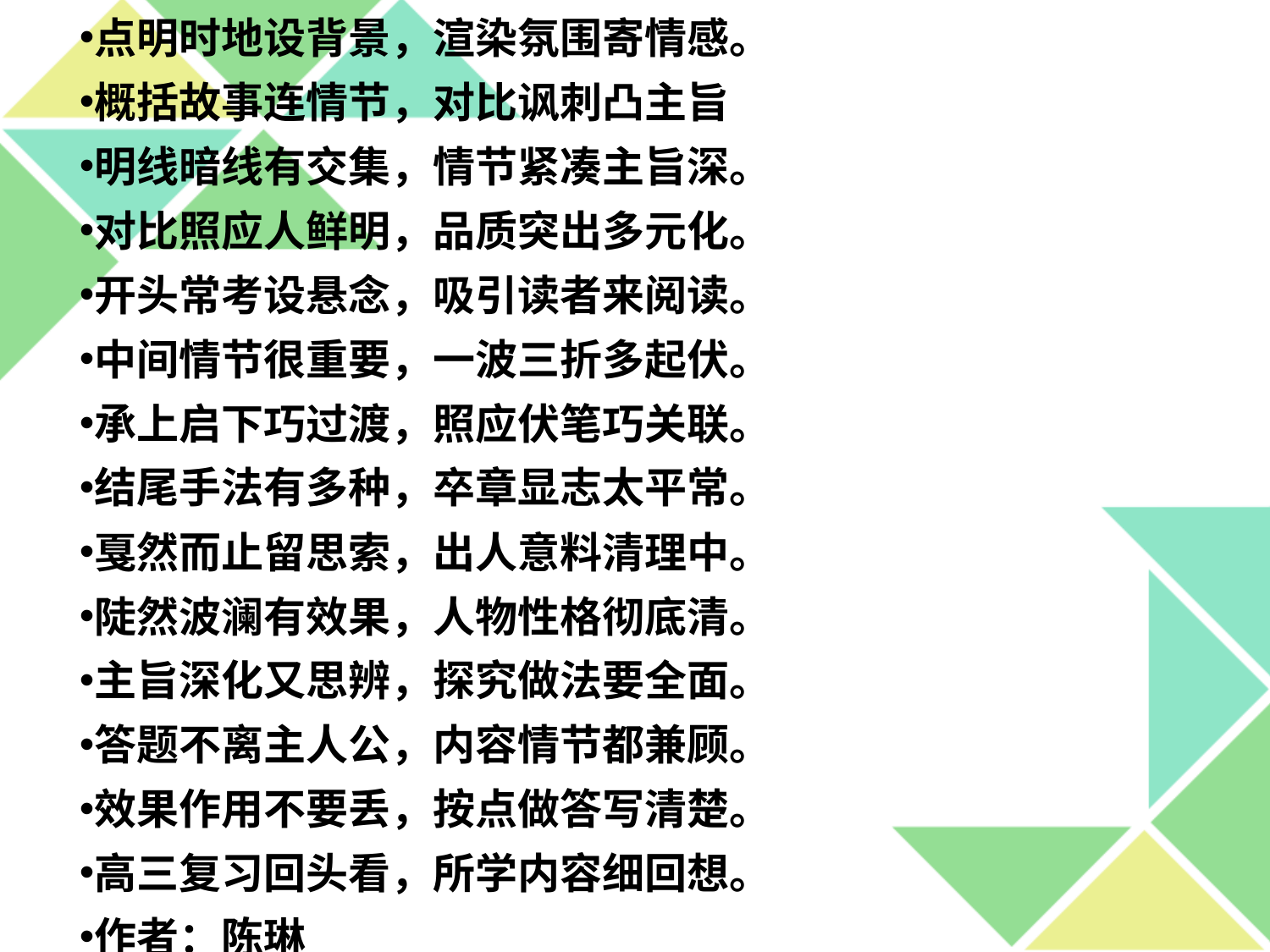

点明时地设背景，渲染氛围寄情感。
概括故事连情节，对比讽刺凸主旨
明线暗线有交集，情节紧凑主旨深。
对比照应人鲜明，品质突出多元化。
开头常考设悬念，吸引读者来阅读。
中间情节很重要，一波三折多起伏。
承上启下巧过渡，照应伏笔巧关联。
结尾手法有多种，卒章显志太平常。
戛然而止留思索，出人意料清理中。
陡然波澜有效果，人物性格彻底清。
主旨深化又思辨，探究做法要全面。
答题不离主人公，内容情节都兼顾。
效果作用不要丢，按点做答写清楚。
高三复习回头看，所学内容细回想。
作者：陈琳